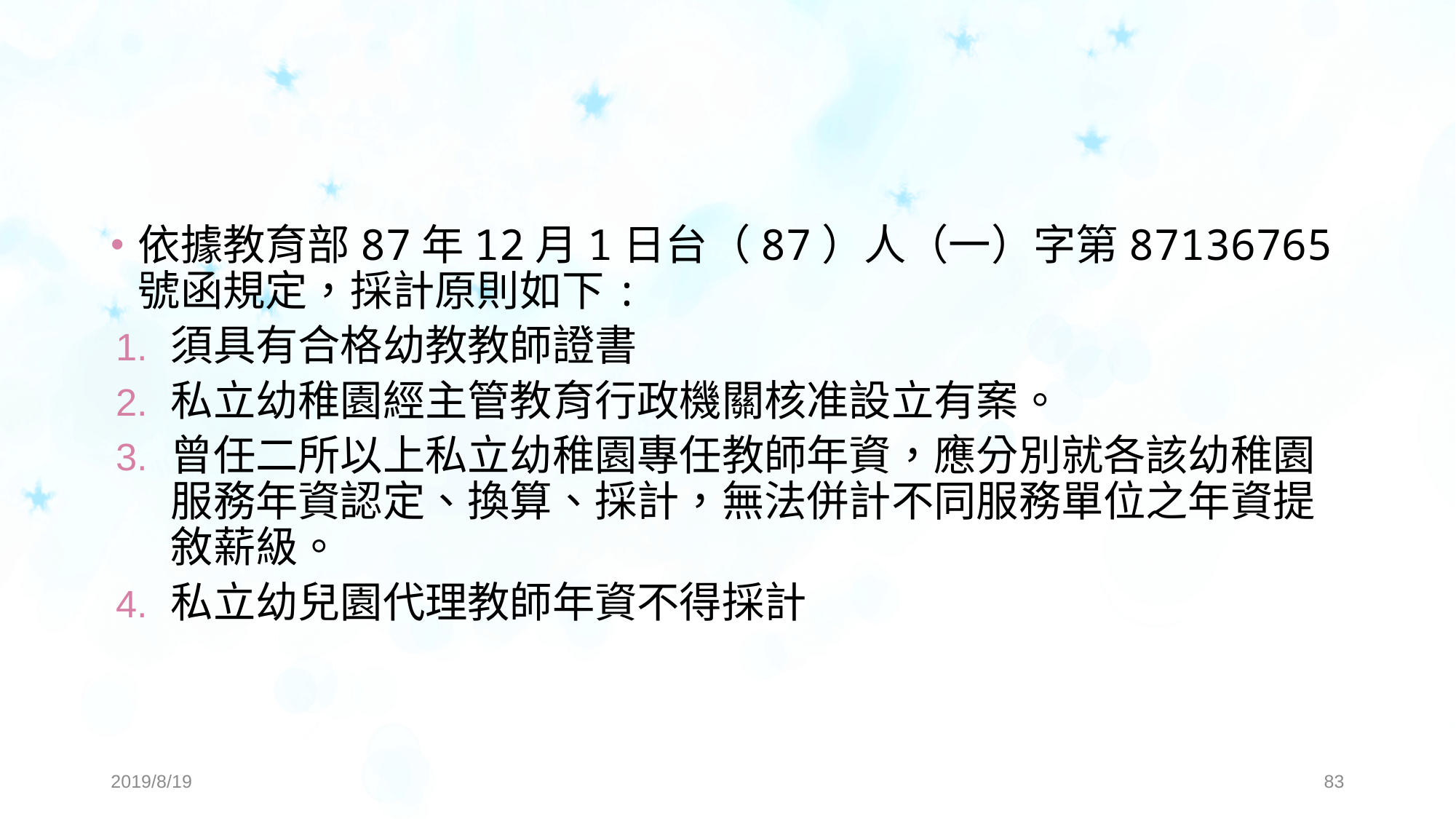

#
依據教育部87年12月1日台（87）人（一）字第87136765號函規定，採計原則如下:
須具有合格幼教教師證書
私立幼稚園經主管教育行政機關核准設立有案。
曾任二所以上私立幼稚園專任教師年資，應分別就各該幼稚園服務年資認定、換算、採計，無法併計不同服務單位之年資提敘薪級。
私立幼兒園代理教師年資不得採計

2019/8/19
83